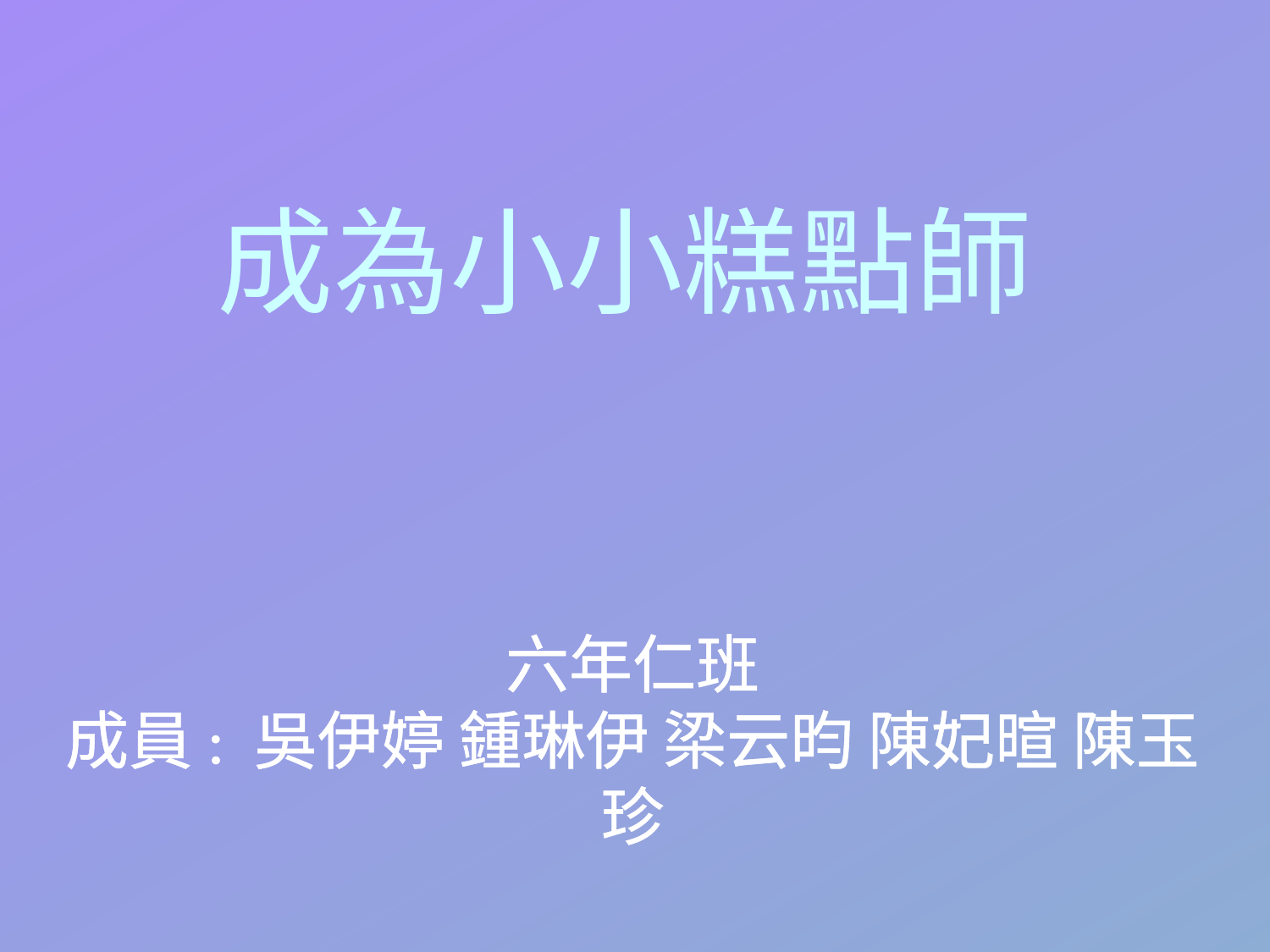

# 成為小小糕點師

六年仁班
成員: 吳伊婷 鍾琳伊 梁云昀 陳妃暄 陳玉珍